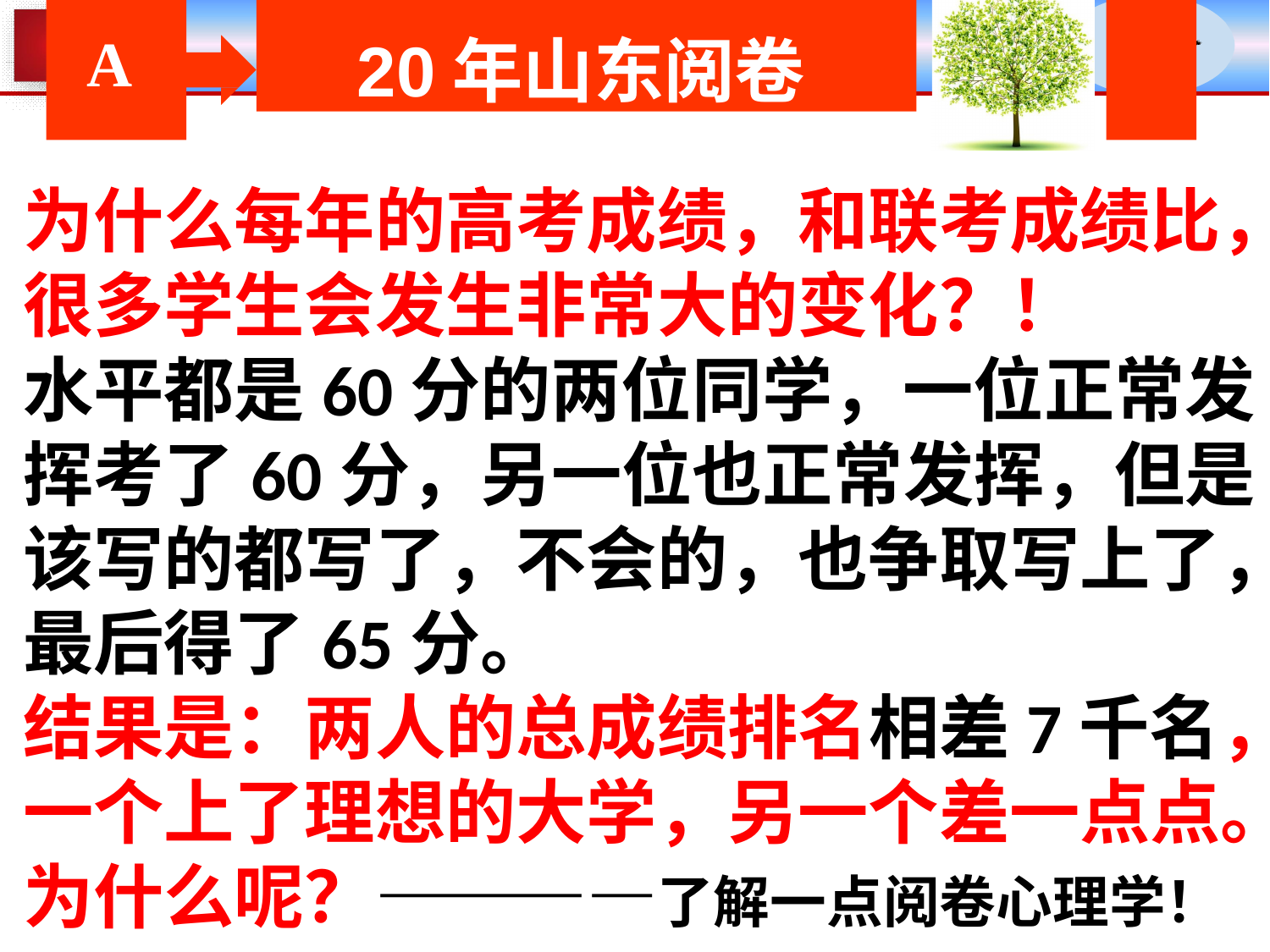

20年山东阅卷

#
A
为什么每年的高考成绩，和联考成绩比，
很多学生会发生非常大的变化？！
水平都是60分的两位同学，一位正常发
挥考了60分，另一位也正常发挥，但是
该写的都写了，不会的，也争取写上了，
最后得了65分。
结果是：两人的总成绩排名相差7千名，
一个上了理想的大学，另一个差一点点。
为什么呢？————了解一点阅卷心理学！